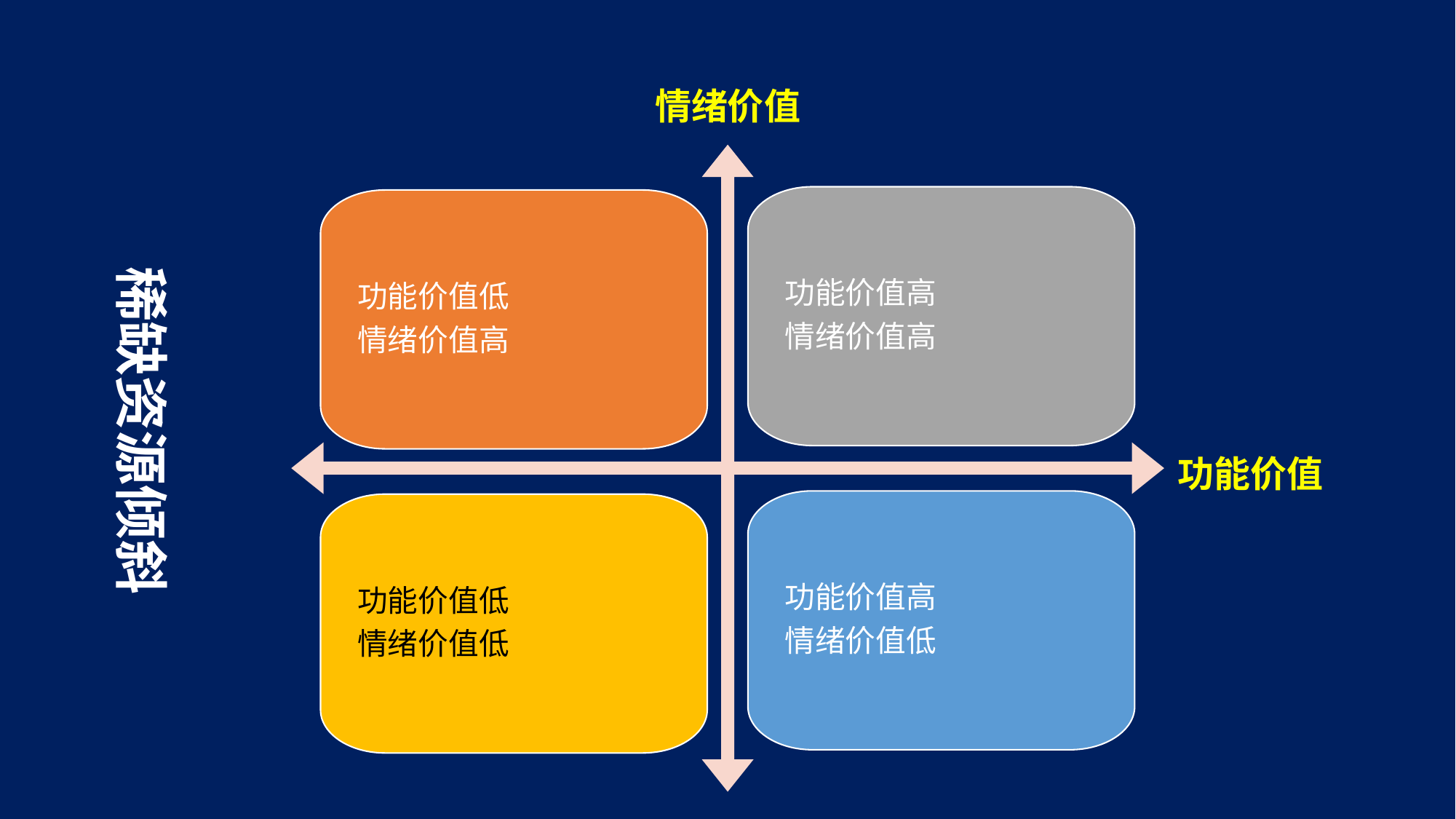

情绪价值

功能价值高
情绪价值高
功能价值低
情绪价值高
稀缺资源倾斜
功能价值
功能价值高
情绪价值低
功能价值低
情绪价值低